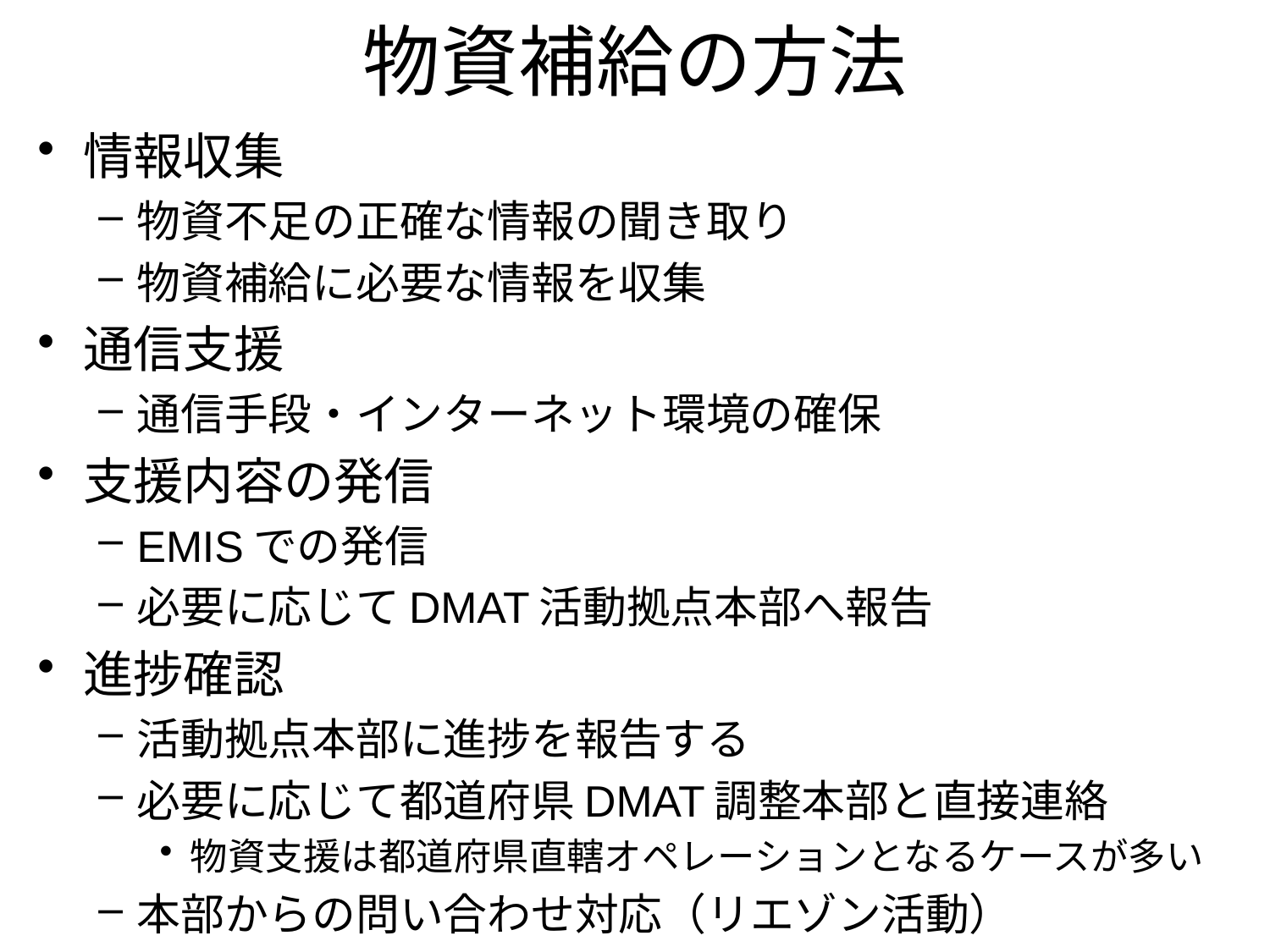

# 物資補給の方法
情報収集
物資不足の正確な情報の聞き取り
物資補給に必要な情報を収集
通信支援
通信手段・インターネット環境の確保
支援内容の発信
EMISでの発信
必要に応じてDMAT活動拠点本部へ報告
進捗確認
活動拠点本部に進捗を報告する
必要に応じて都道府県DMAT調整本部と直接連絡
物資支援は都道府県直轄オペレーションとなるケースが多い
本部からの問い合わせ対応（リエゾン活動）